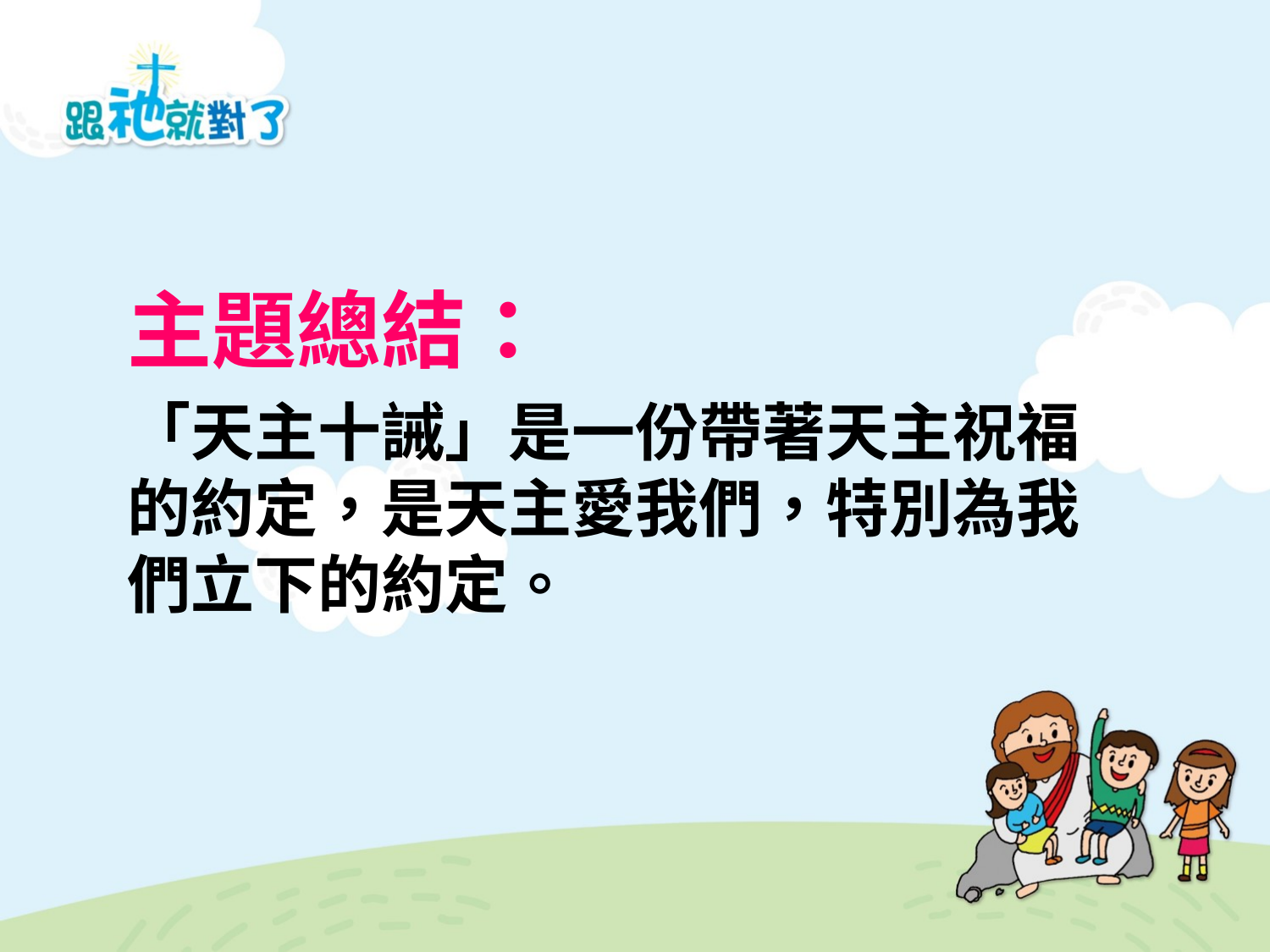

主題總結：
「天主十誡」是一份帶著天主祝福的約定，是天主愛我們，特別為我們立下的約定。